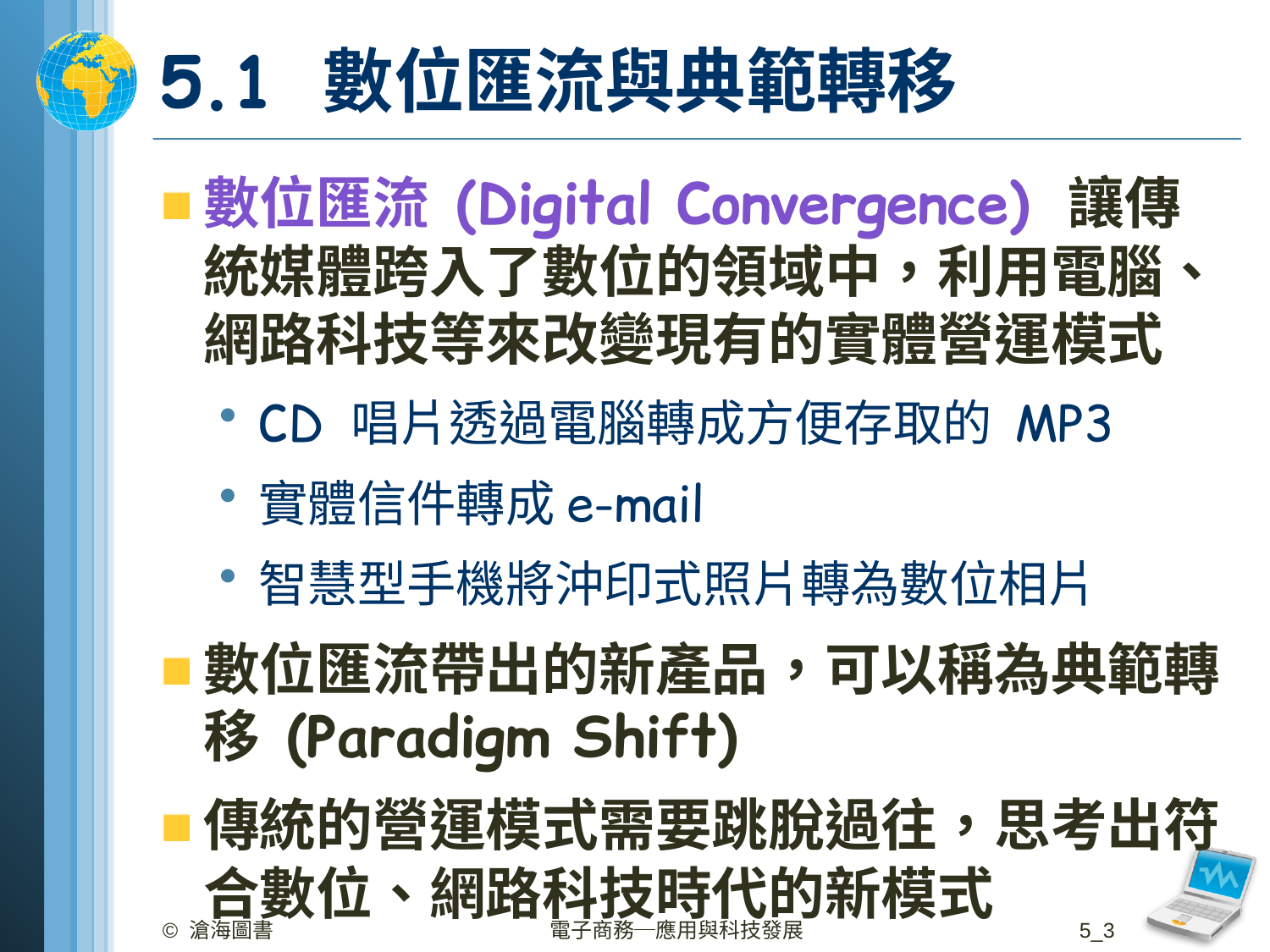

# 5.1 數位匯流與典範轉移
數位匯流 (Digital Convergence) 讓傳統媒體跨入了數位的領域中，利用電腦、網路科技等來改變現有的實體營運模式
CD 唱片透過電腦轉成方便存取的 MP3
實體信件轉成e-mail
智慧型手機將沖印式照片轉為數位相片
數位匯流帶出的新產品，可以稱為典範轉移 (Paradigm Shift)
傳統的營運模式需要跳脫過往，思考出符合數位、網路科技時代的新模式
© 滄海圖書
電子商務─應用與科技發展
5_3